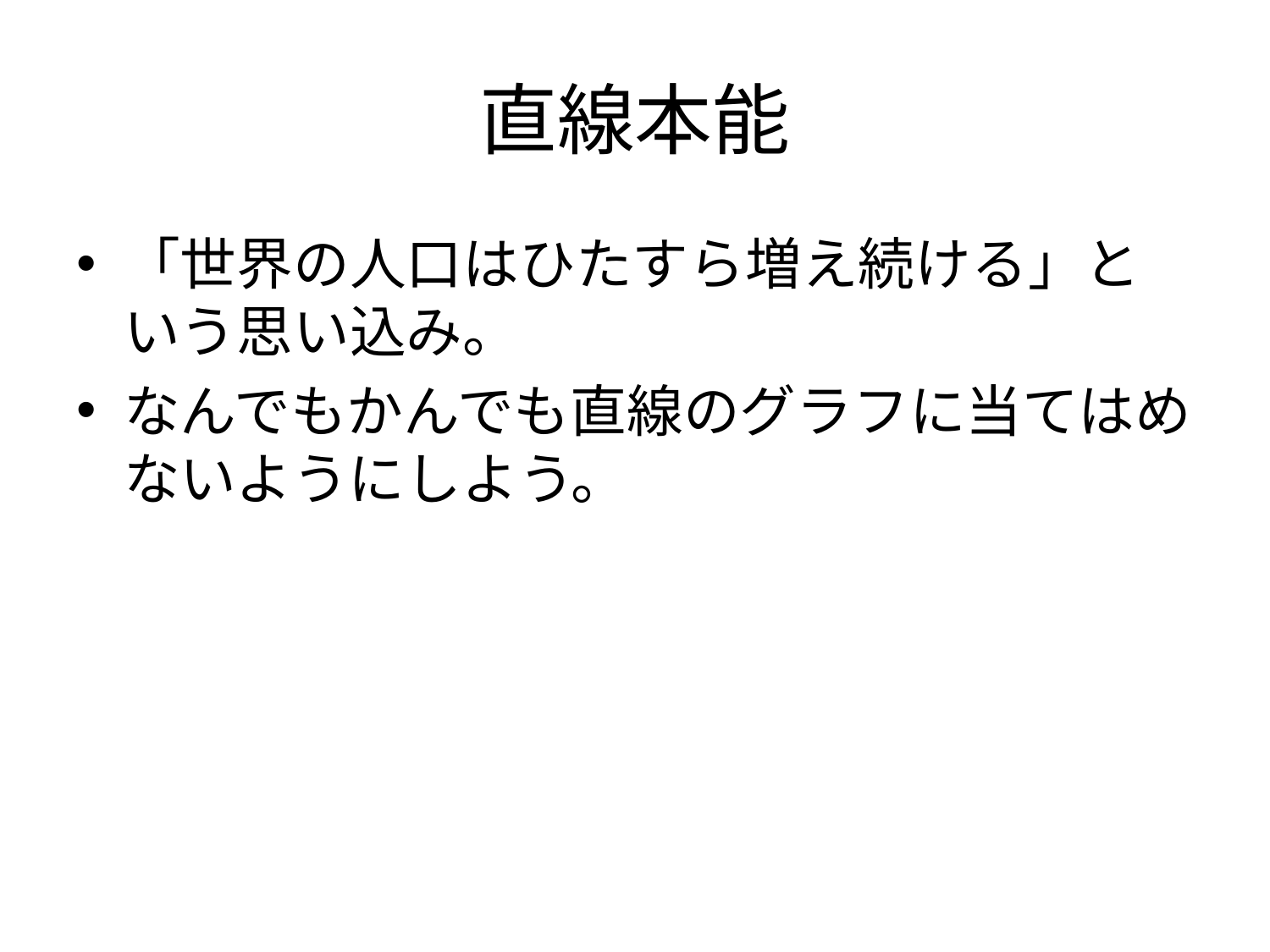

# 直線本能
「世界の人口はひたすら増え続ける」という思い込み。
なんでもかんでも直線のグラフに当てはめないようにしよう。